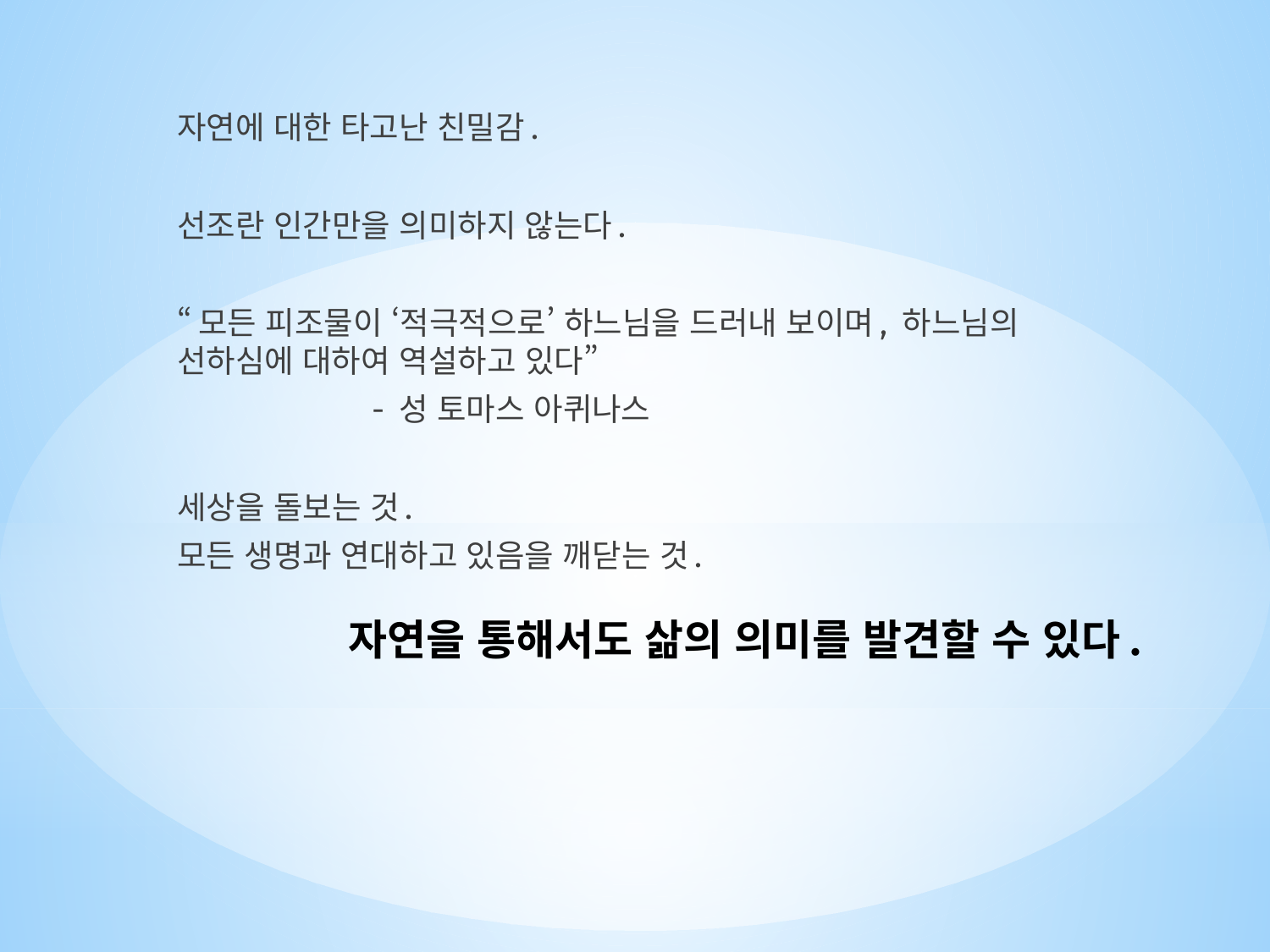

자연에 대한 타고난 친밀감.

선조란 인간만을 의미하지 않는다.

“모든 피조물이 ‘적극적으로’ 하느님을 드러내 보이며, 하느님의 선하심에 대하여 역설하고 있다”
                       - 성 토마스 아퀴나스

세상을 돌보는 것.
모든 생명과 연대하고 있음을 깨닫는 것.
# 자연을 통해서도 삶의 의미를 발견할 수 있다.